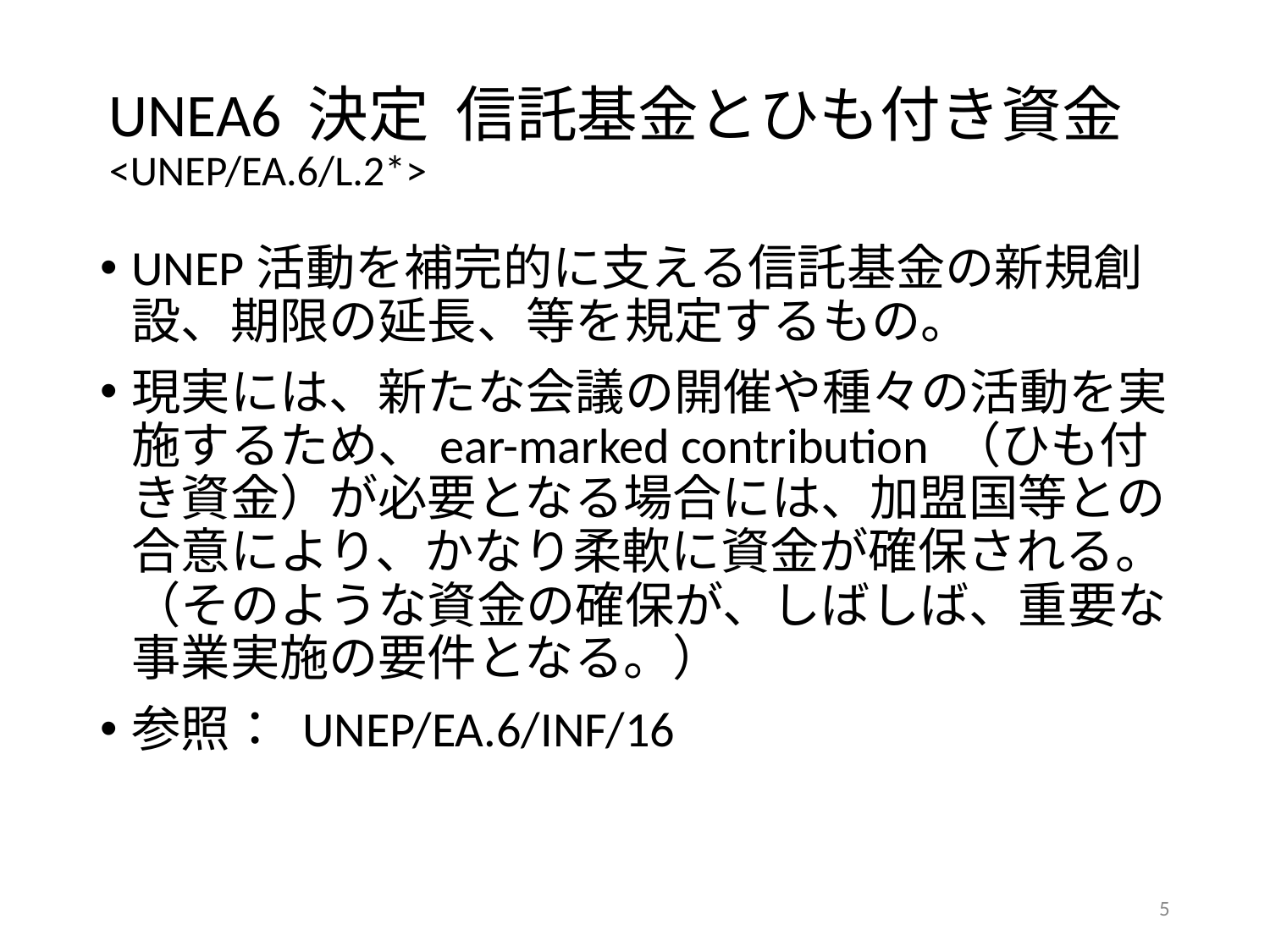

# UNEA6 決定  信託基金とひも付き資金 <UNEP/EA.6/L.2*>
UNEP活動を補完的に支える信託基金の新規創設、期限の延長、等を規定するもの。
現実には、新たな会議の開催や種々の活動を実施するため、ear-marked contribution （ひも付き資金）が必要となる場合には、加盟国等との合意により、かなり柔軟に資金が確保される。（そのような資金の確保が、しばしば、重要な事業実施の要件となる。）
参照： UNEP/EA.6/INF/16
5